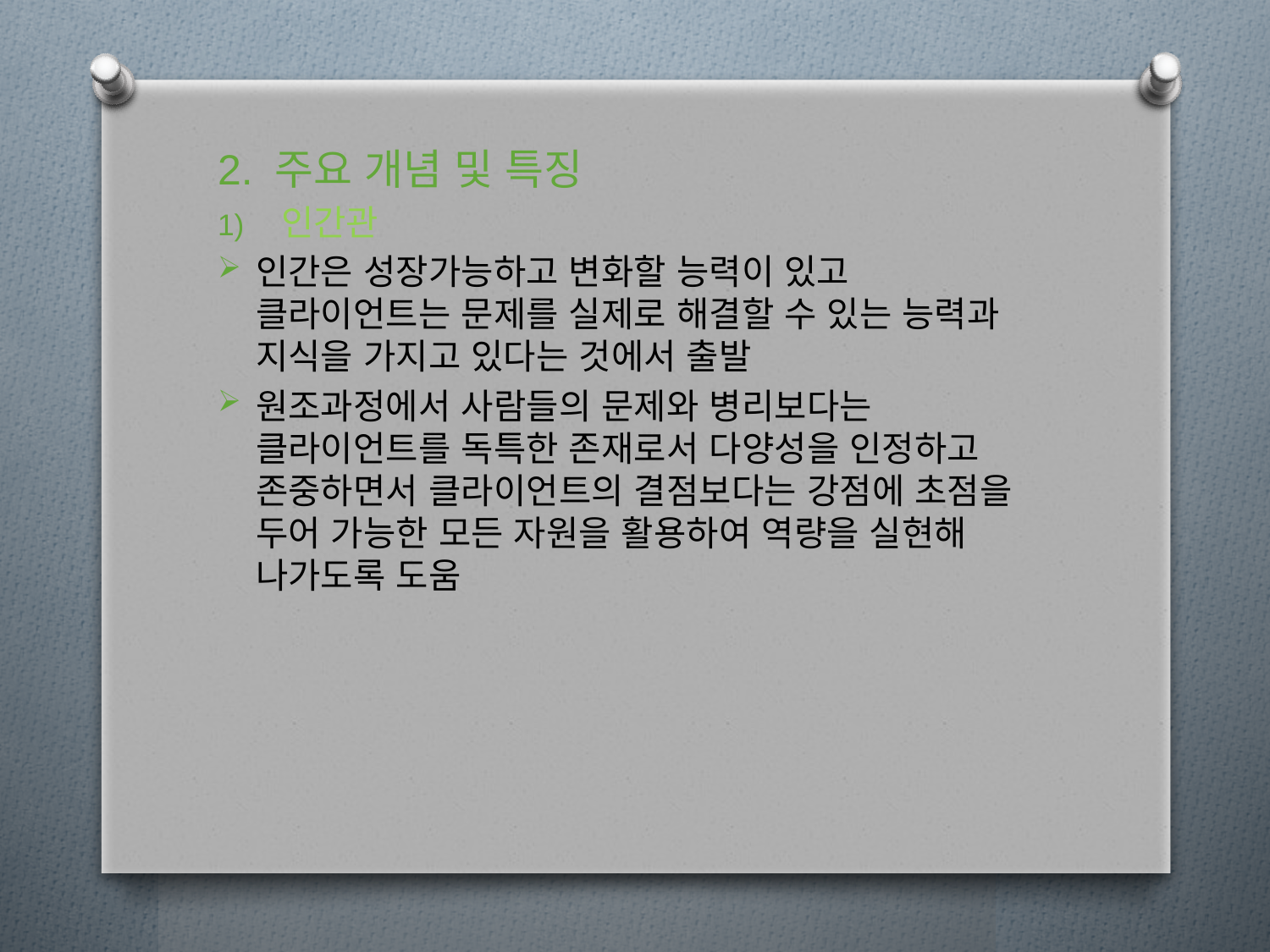

2. 주요 개념 및 특징
인간관
인간은 성장가능하고 변화할 능력이 있고 클라이언트는 문제를 실제로 해결할 수 있는 능력과 지식을 가지고 있다는 것에서 출발
원조과정에서 사람들의 문제와 병리보다는 클라이언트를 독특한 존재로서 다양성을 인정하고 존중하면서 클라이언트의 결점보다는 강점에 초점을 두어 가능한 모든 자원을 활용하여 역량을 실현해 나가도록 도움